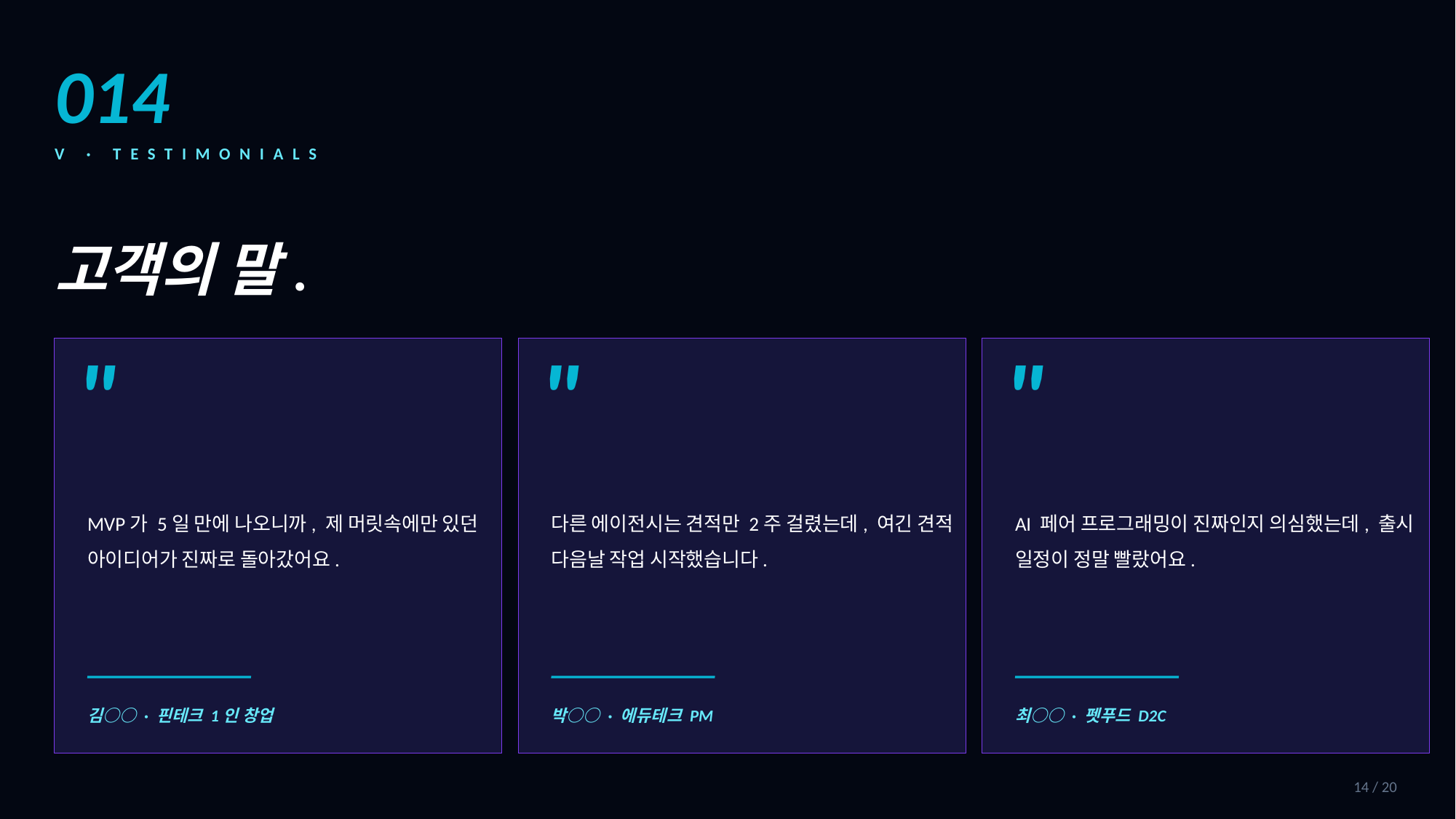

014
V · TESTIMONIALS
고객의 말.

"

"

"
MVP가 5일 만에 나오니까, 제 머릿속에만 있던 아이디어가 진짜로 돌아갔어요.
다른 에이전시는 견적만 2주 걸렸는데, 여긴 견적 다음날 작업 시작했습니다.
AI 페어 프로그래밍이 진짜인지 의심했는데, 출시 일정이 정말 빨랐어요.

김○○ · 핀테크 1인 창업
박○○ · 에듀테크 PM
최○○ · 펫푸드 D2C
14 / 20